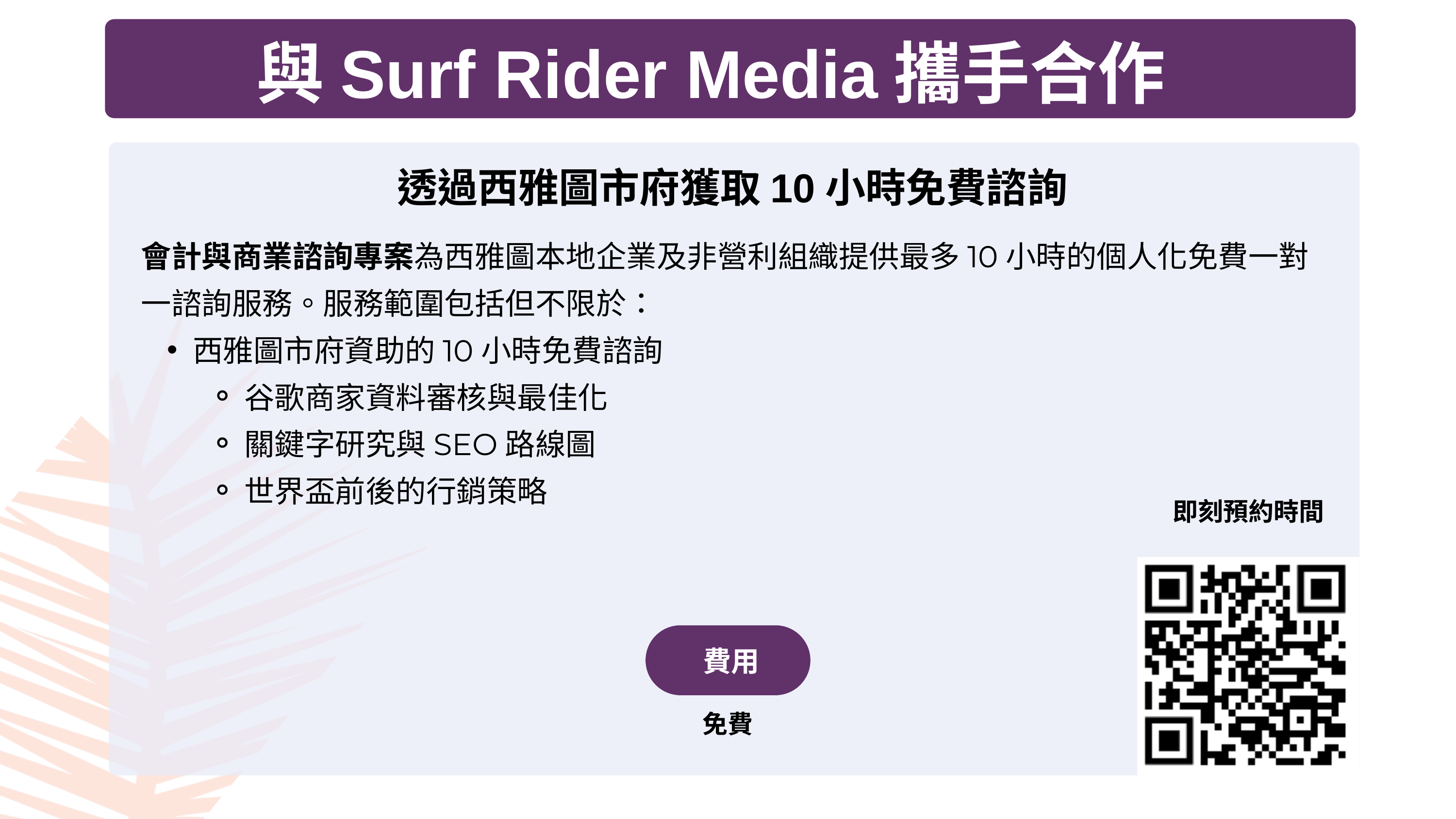

與Surf Rider Media攜手合作

透過西雅圖市府獲取10小時免費諮詢
會計與商業諮詢專案為西雅圖本地企業及非營利組織提供最多10小時的個人化免費一對一諮詢服務。服務範圍包括但不限於：
西雅圖市府資助的10小時免費諮詢
谷歌商家資料審核與最佳化
關鍵字研究與SEO路線圖
世界盃前後的行銷策略

即刻預約時間

 費用
免費